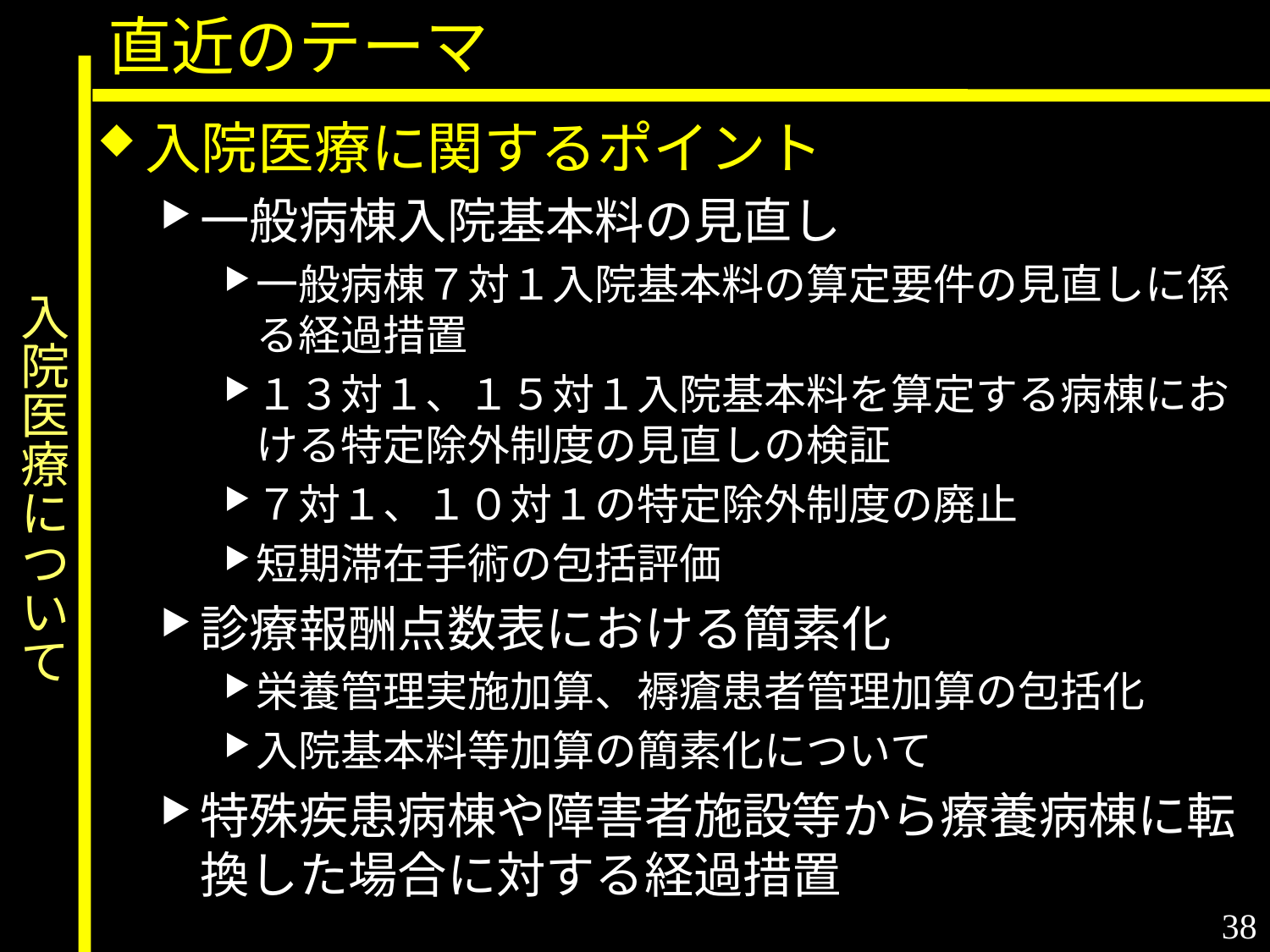

直近のテーマ

入院医療に関するポイント
一般病棟入院基本料の見直し
一般病棟７対１入院基本料の算定要件の見直しに係る経過措置
１３対１、１５対１入院基本料を算定する病棟における特定除外制度の見直しの検証
７対１、１０対１の特定除外制度の廃止
短期滞在手術の包括評価
診療報酬点数表における簡素化
栄養管理実施加算、褥瘡患者管理加算の包括化
入院基本料等加算の簡素化について
特殊疾患病棟や障害者施設等から療養病棟に転換した場合に対する経過措置

# 入院医療について
38